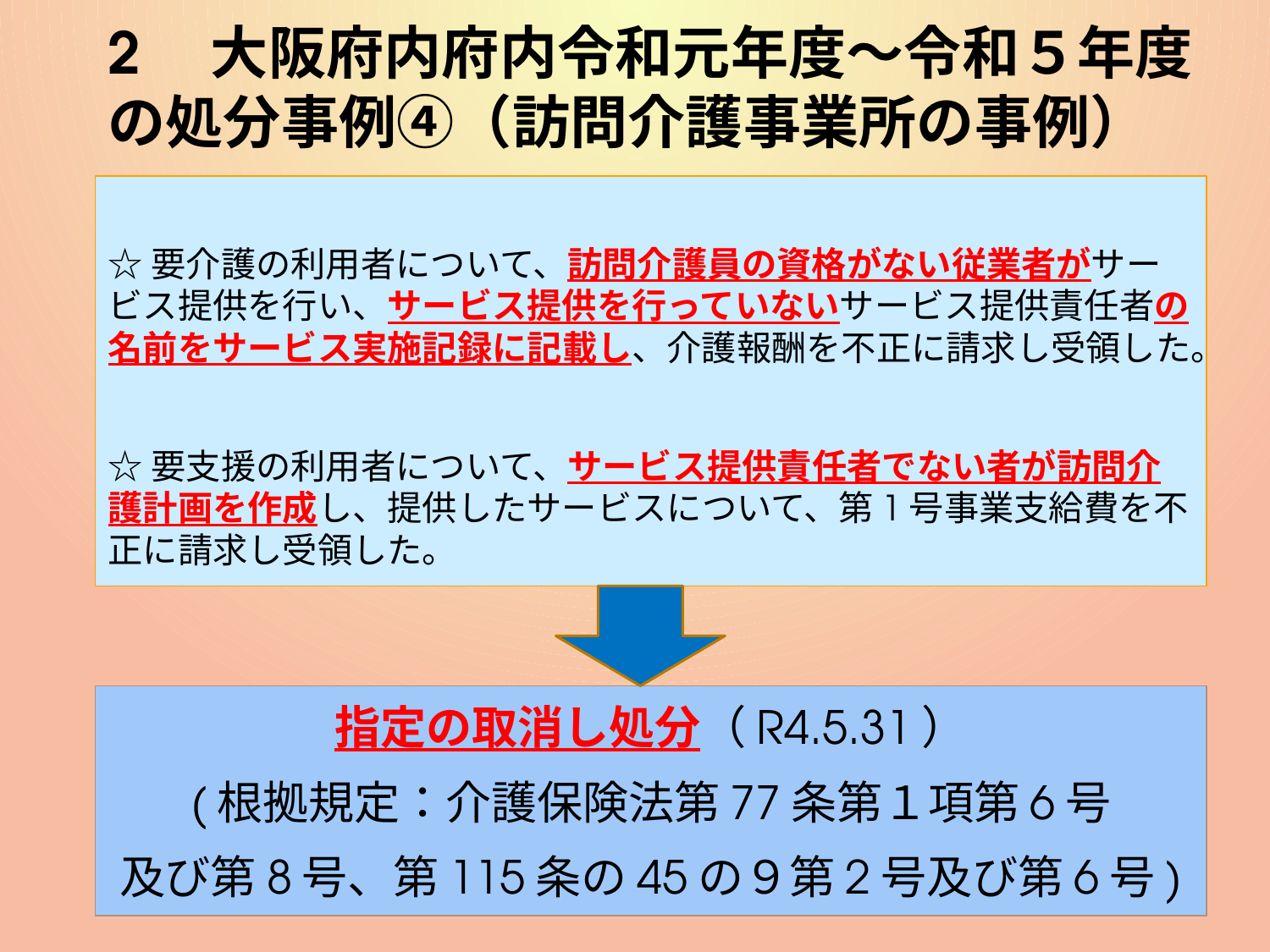

# 2　大阪府内府内令和元年度～令和５年度の処分事例④（訪問介護事業所の事例）

☆要介護の利用者について、訪問介護員の資格がない従業者がサービス提供を行い、サービス提供を行っていないサービス提供責任者の名前をサービス実施記録に記載し、介護報酬を不正に請求し受領した。

☆要支援の利用者について、サービス提供責任者でない者が訪問介護計画を作成し、提供したサービスについて、第1号事業支給費を不正に請求し受領した。

指定の取消し処分（R4.5.31）
(根拠規定：介護保険法第77条第１項第6号
及び第8号、第115条の45の９第2号及び第6号)